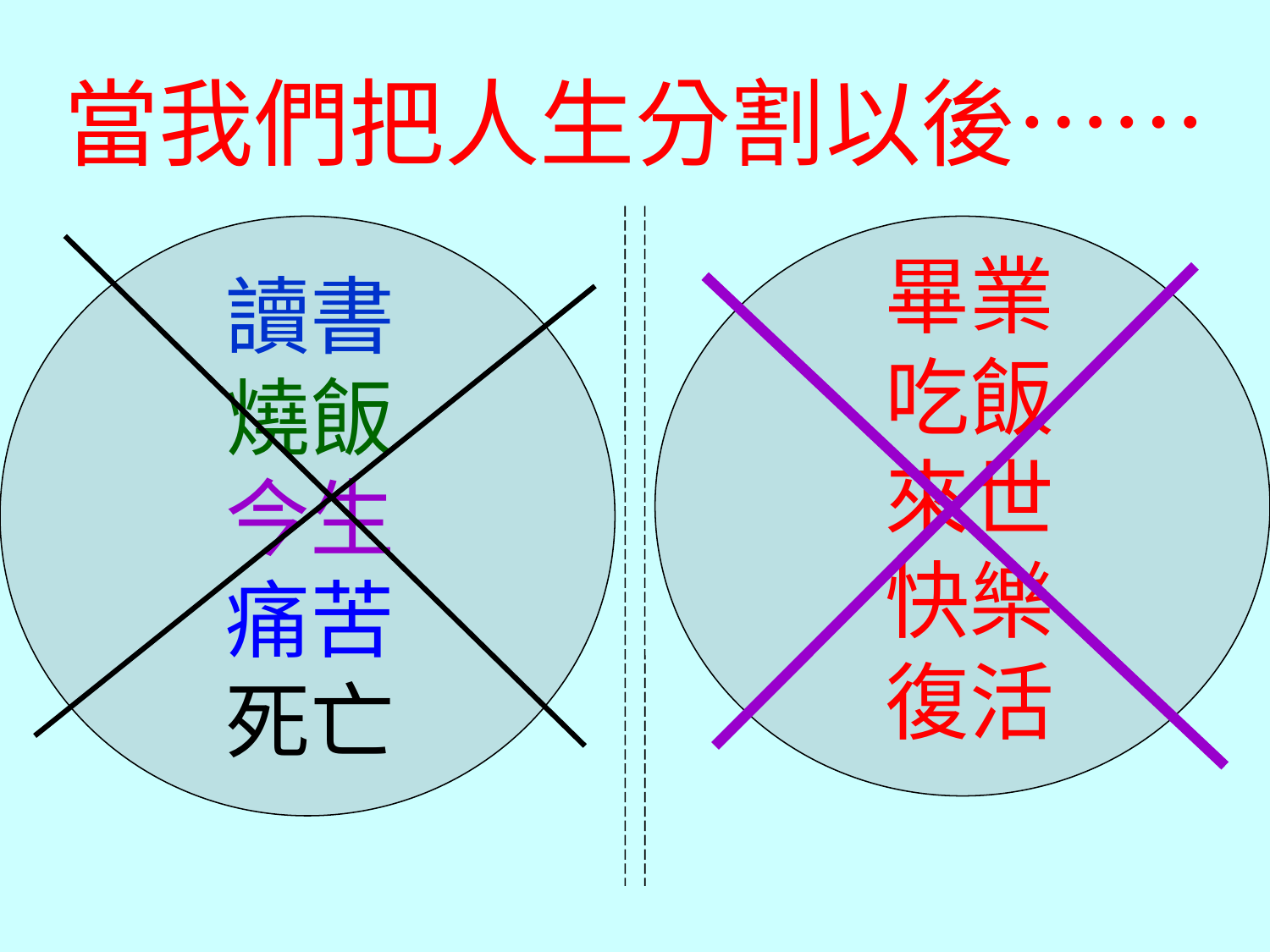

當我們把人生分割以後……

畢業
吃飯
來世
快樂
復活
讀書
燒飯
今生
痛苦
死亡